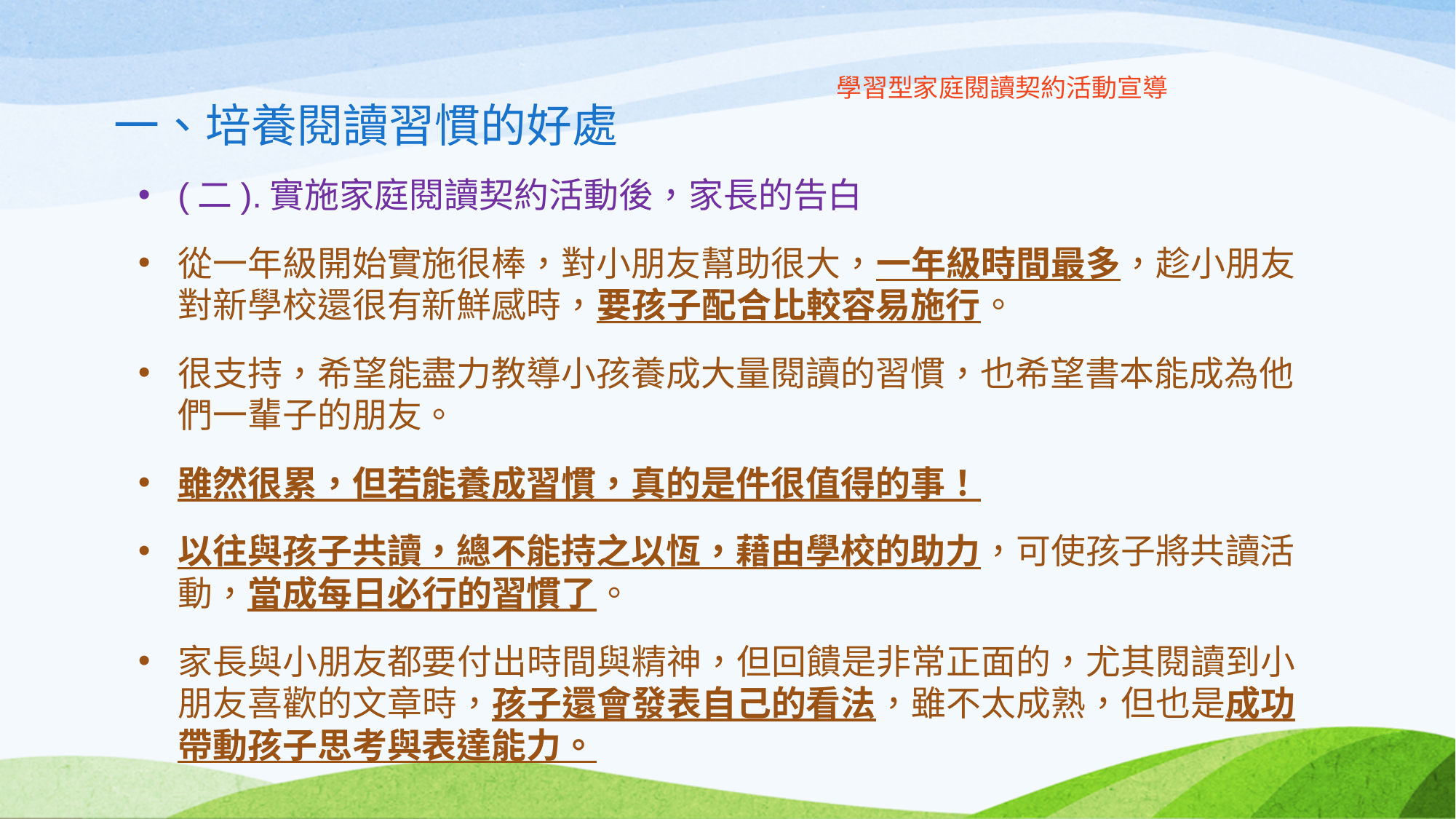

# 學習型家庭閱讀契約活動宣導 一、培養閱讀習慣的好處
(二).實施家庭閱讀契約活動後，家長的告白
從一年級開始實施很棒，對小朋友幫助很大，一年級時間最多，趁小朋友對新學校還很有新鮮感時，要孩子配合比較容易施行。
很支持，希望能盡力教導小孩養成大量閱讀的習慣，也希望書本能成為他們一輩子的朋友。
雖然很累，但若能養成習慣，真的是件很值得的事！
以往與孩子共讀，總不能持之以恆，藉由學校的助力，可使孩子將共讀活動，當成每日必行的習慣了。
家長與小朋友都要付出時間與精神，但回饋是非常正面的，尤其閱讀到小朋友喜歡的文章時，孩子還會發表自己的看法，雖不太成熟，但也是成功帶動孩子思考與表達能力。